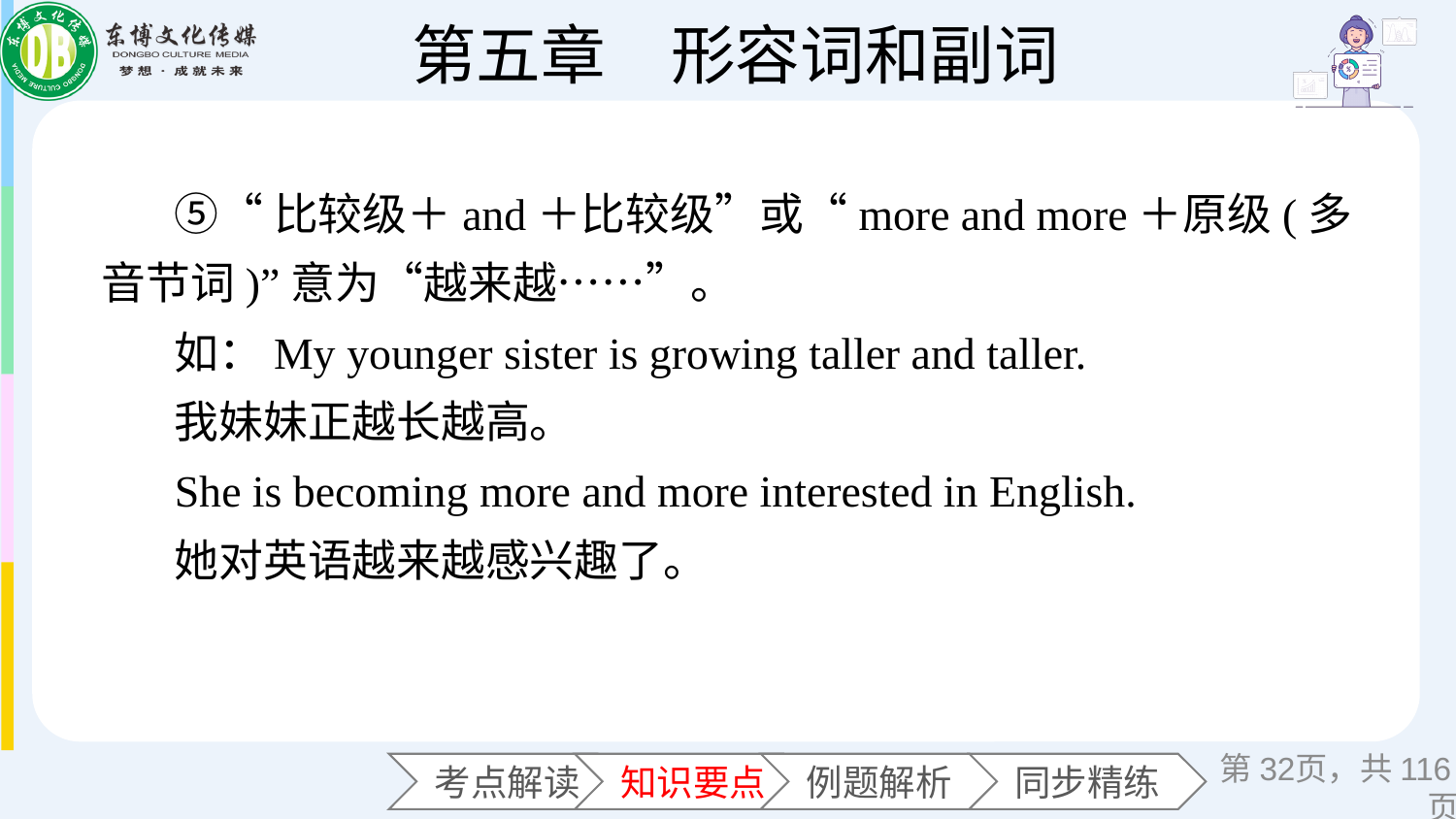

⑤“比较级＋and＋比较级”或“more and more＋原级(多音节词)”意为“越来越……”。
如：My younger sister is growing taller and taller.
我妹妹正越长越高。
She is becoming more and more interested in English.
她对英语越来越感兴趣了。

第32页，共116页